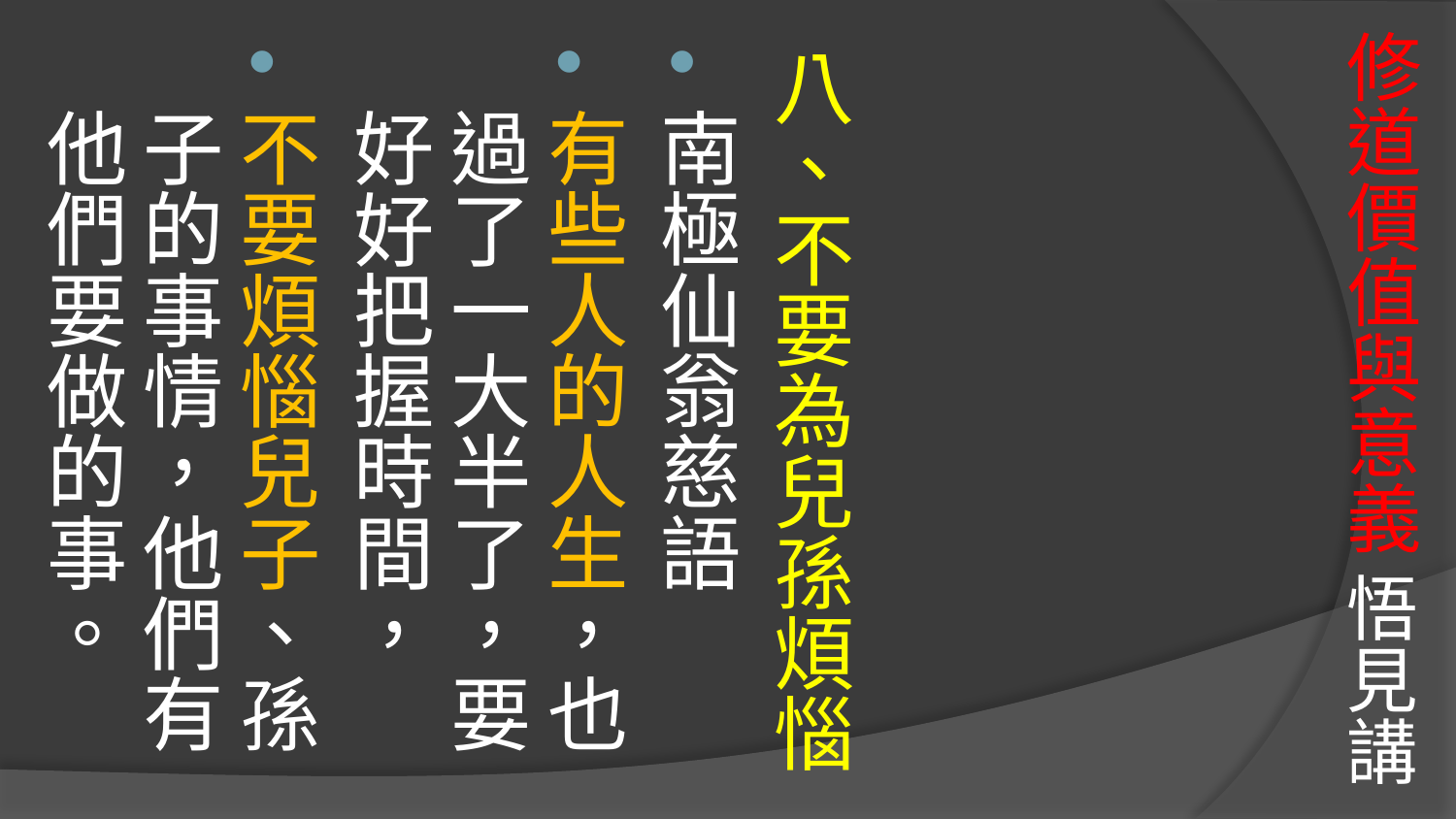

# 修道價值與意義 悟見講
八、不要為兒孫煩惱
南極仙翁慈語
有些人的人生，也過了一大半了，要好好把握時間，
不要煩惱兒子、孫子的事情，他們有他們要做的事。